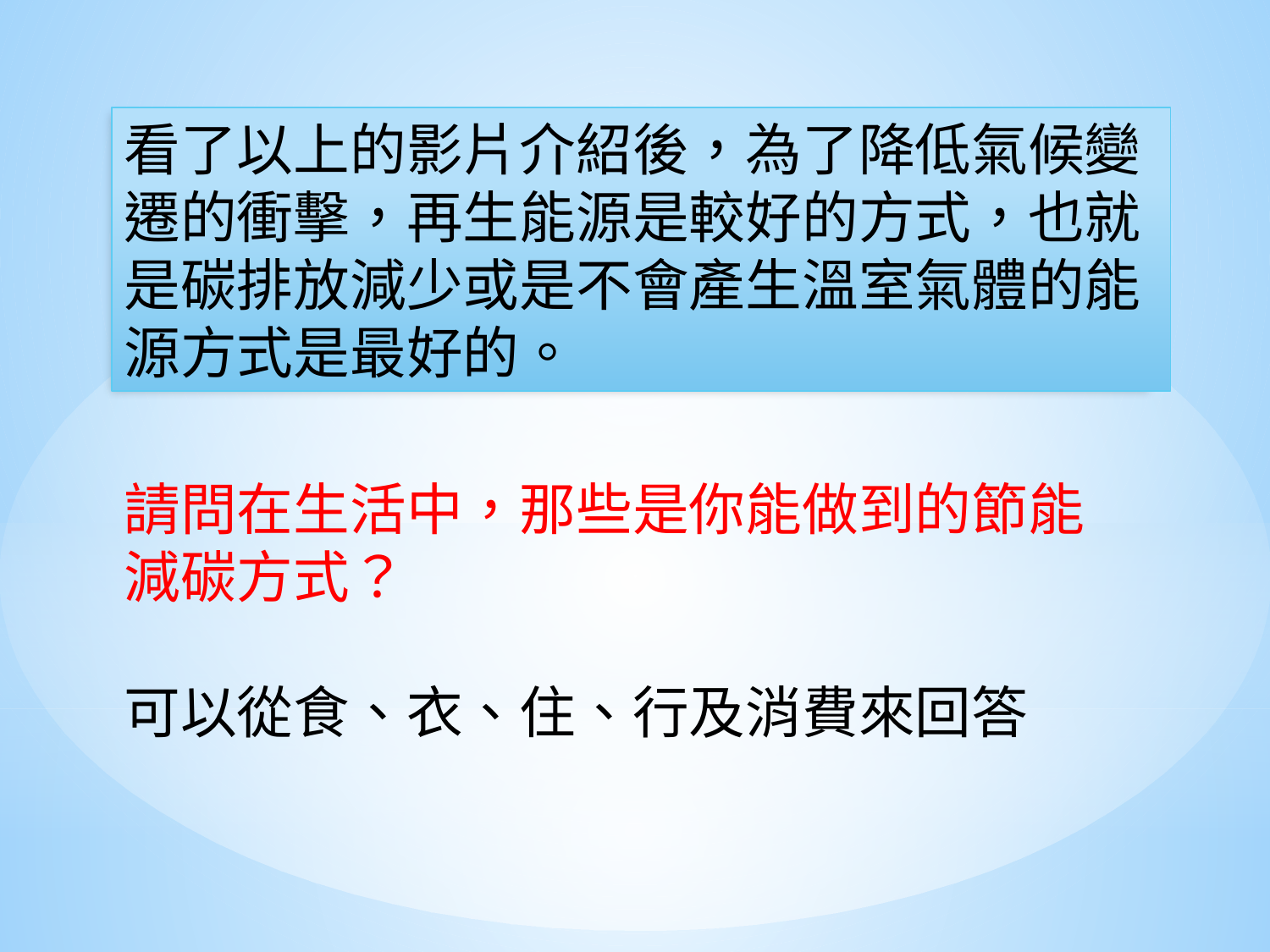

看了以上的影片介紹後，為了降低氣候變遷的衝擊，再生能源是較好的方式，也就是碳排放減少或是不會產生溫室氣體的能源方式是最好的。
請問在生活中，那些是你能做到的節能減碳方式？

可以從食、衣、住、行及消費來回答